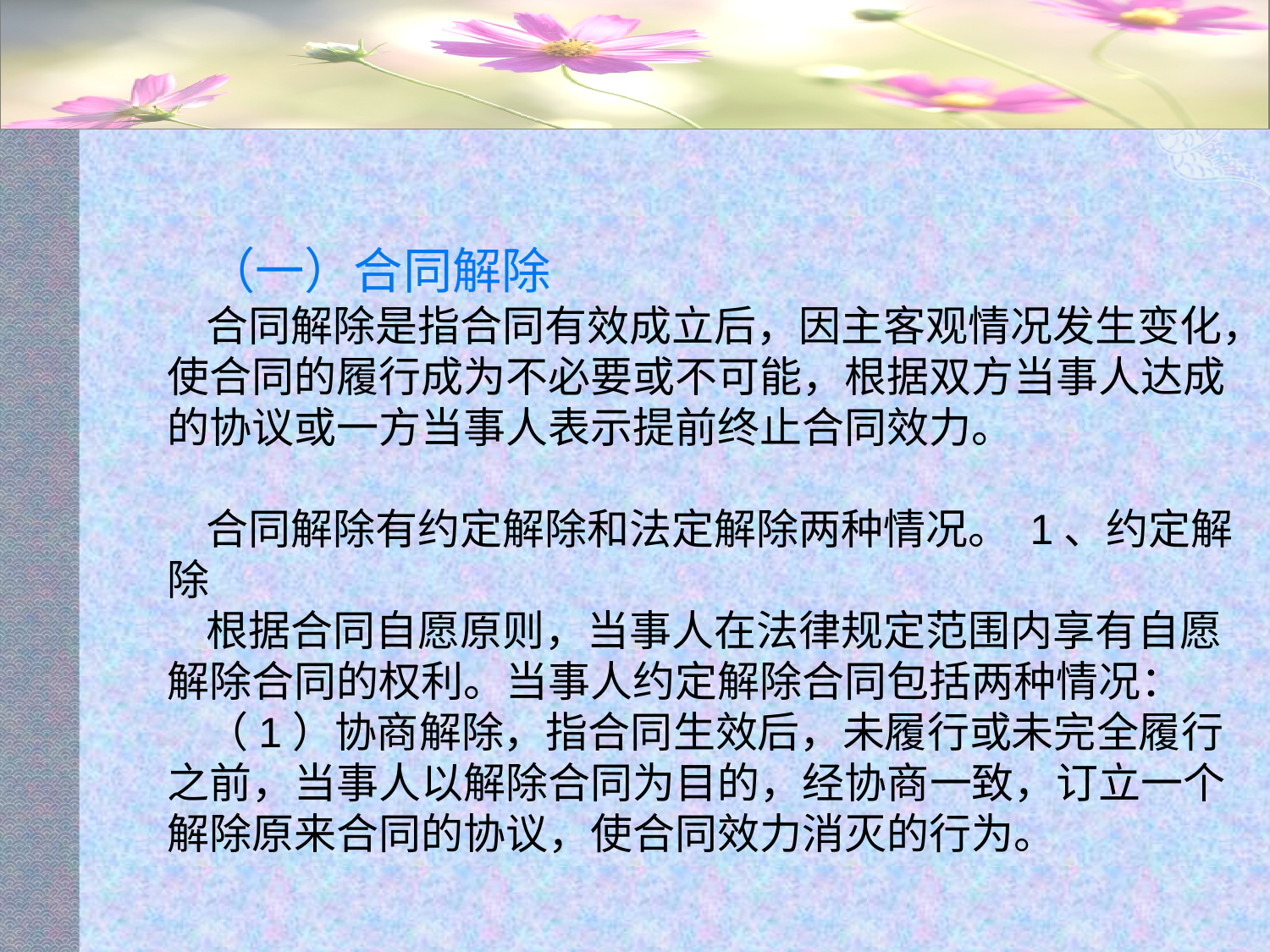

#
（一）合同解除
合同解除是指合同有效成立后，因主客观情况发生变化，使合同的履行成为不必要或不可能，根据双方当事人达成的协议或一方当事人表示提前终止合同效力。

合同解除有约定解除和法定解除两种情况。 1、约定解除
根据合同自愿原则，当事人在法律规定范围内享有自愿解除合同的权利。当事人约定解除合同包括两种情况：
（1）协商解除，指合同生效后，未履行或未完全履行之前，当事人以解除合同为目的，经协商一致，订立一个解除原来合同的协议，使合同效力消灭的行为。